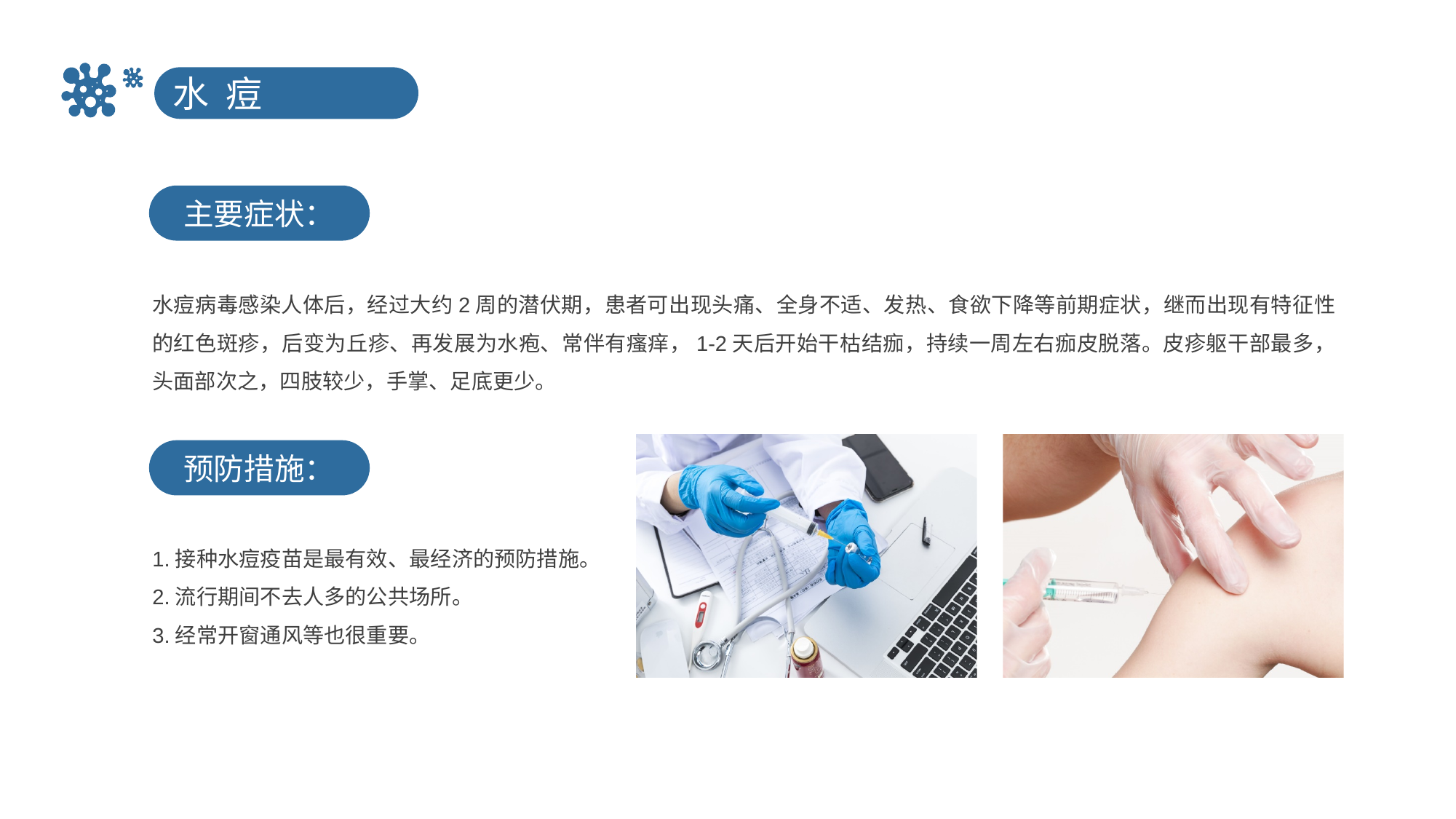

水 痘
主要症状：
水痘病毒感染人体后，经过大约2周的潜伏期，患者可出现头痛、全身不适、发热、食欲下降等前期症状，继而出现有特征性的红色斑疹，后变为丘疹、再发展为水疱、常伴有瘙痒，1-2天后开始干枯结痂，持续一周左右痂皮脱落。皮疹躯干部最多，头面部次之，四肢较少，手掌、足底更少。

预防措施：
1.接种水痘疫苗是最有效、最经济的预防措施。
2.流行期间不去人多的公共场所。
3.经常开窗通风等也很重要。